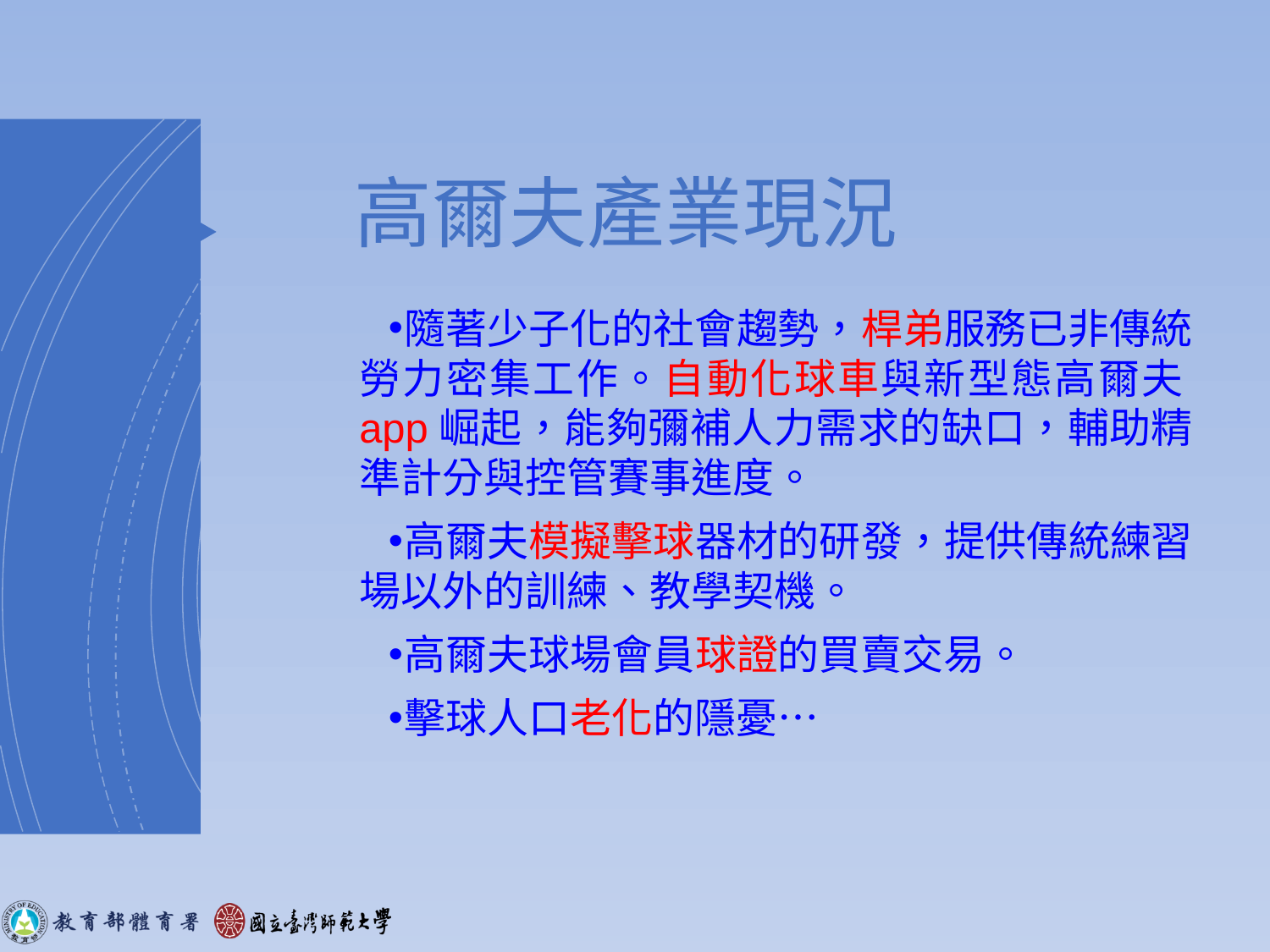

# 高爾夫產業現況

隨著少子化的社會趨勢，桿弟服務已非傳統勞力密集工作。自動化球車與新型態高爾夫app崛起，能夠彌補人力需求的缺口，輔助精準計分與控管賽事進度。
高爾夫模擬擊球器材的研發，提供傳統練習場以外的訓練、教學契機。
高爾夫球場會員球證的買賣交易。
擊球人口老化的隱憂…